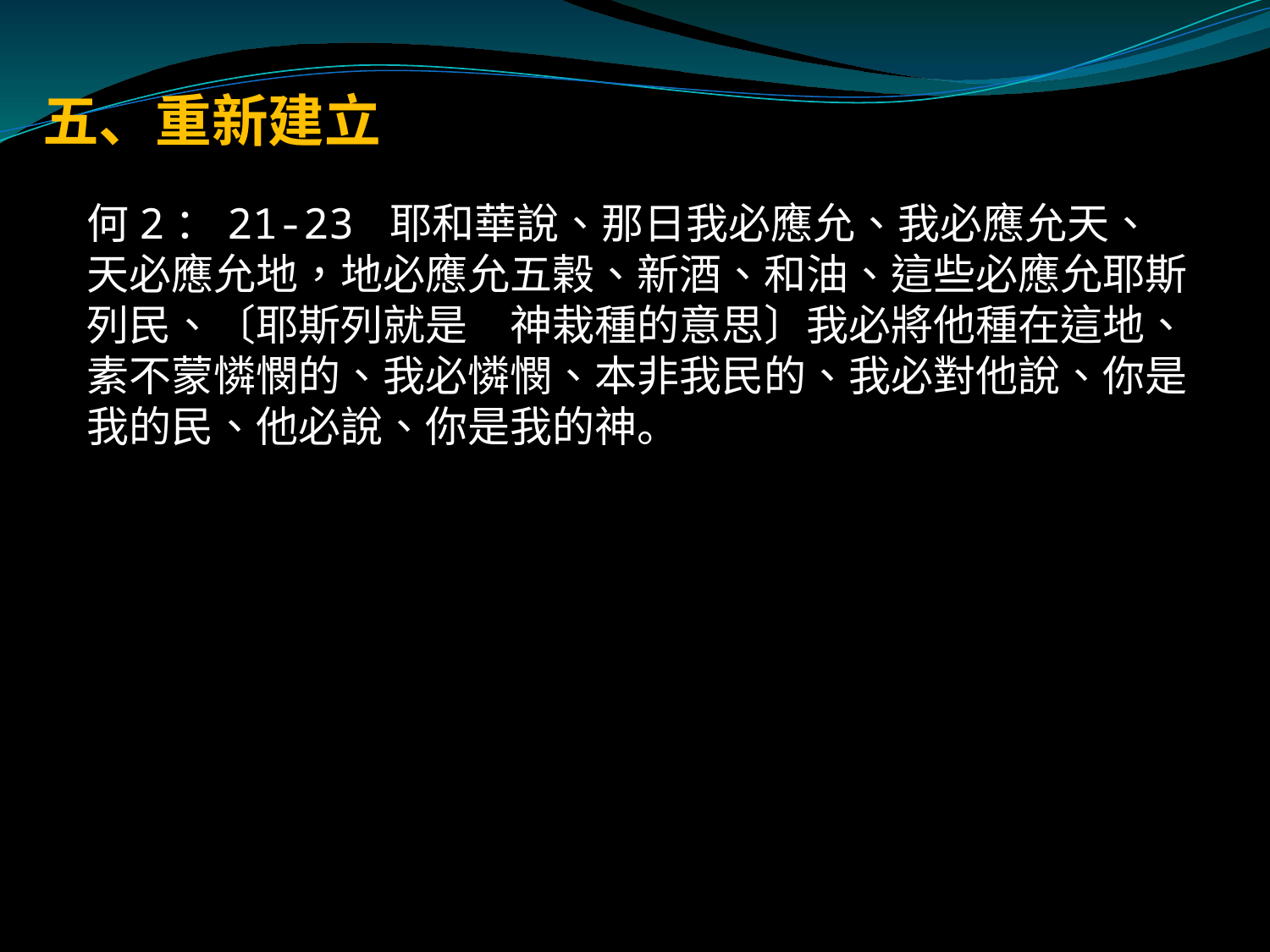

# 五、重新建立
何2：21-23 耶和華說、那日我必應允、我必應允天、天必應允地，地必應允五榖、新酒、和油、這些必應允耶斯列民、〔耶斯列就是　神栽種的意思〕我必將他種在這地、素不蒙憐憫的、我必憐憫、本非我民的、我必對他說、你是我的民、他必說、你是我的神。